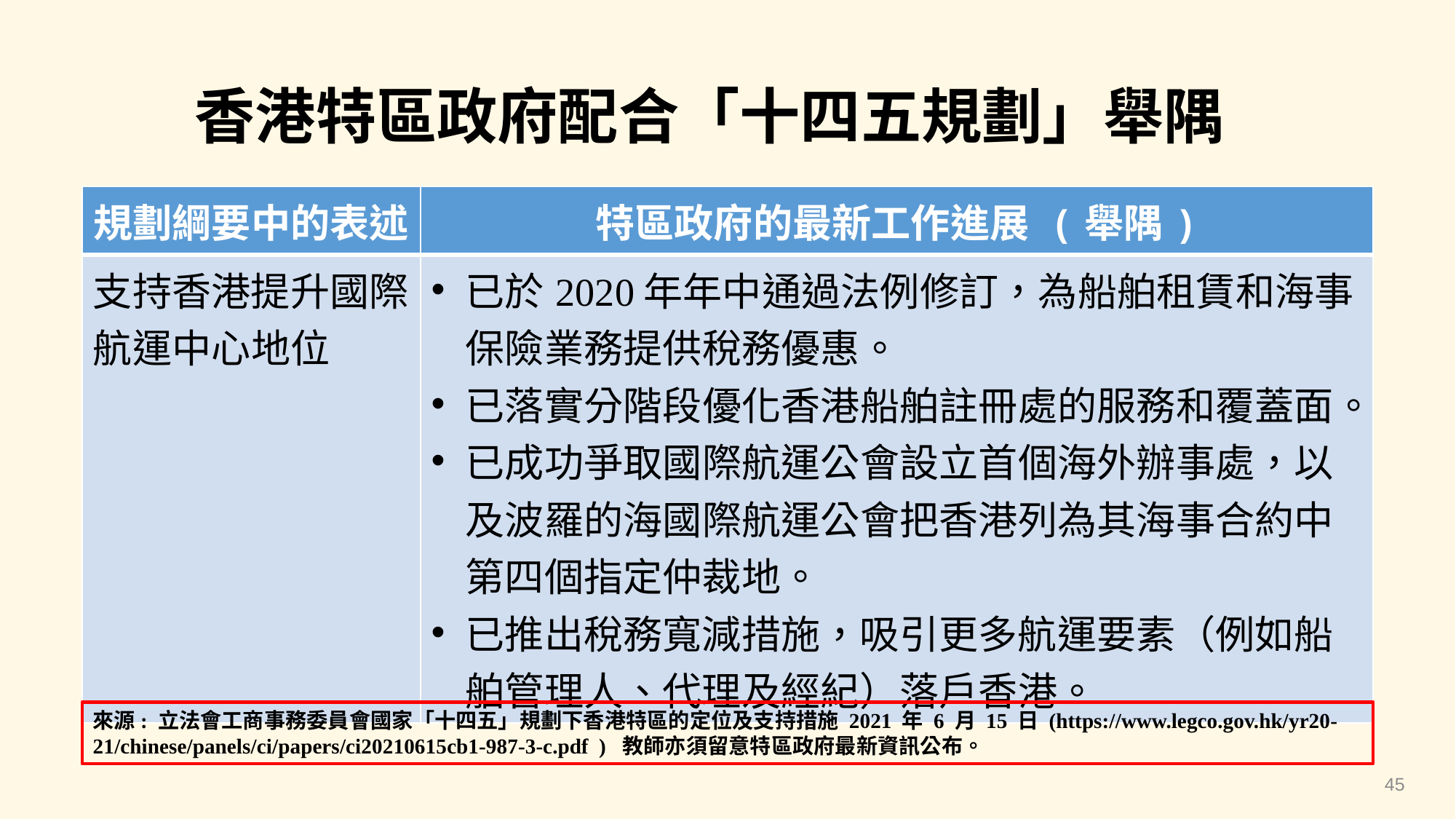

# 香港特區政府配合「十四五規劃」舉隅
| 規劃綱要中的表述 | 特區政府的最新工作進展 (舉隅) |
| --- | --- |
| 支持香港提升國際航運中心地位 | 已於2020年年中通過法例修訂，為船舶租賃和海事保險業務提供稅務優惠。 已落實分階段優化香港船舶註冊處的服務和覆蓋面。 已成功爭取國際航運公會設立首個海外辦事處，以及波羅的海國際航運公會把香港列為其海事合約中第四個指定仲裁地。 已推出稅務寬減措施，吸引更多航運要素（例如船舶管理人、代理及經紀）落戶香港。 |
來源: 立法會工商事務委員會國家「十四五」規劃下香港特區的定位及支持措施 2021 年 6 月 15 日 (https://www.legco.gov.hk/yr20-21/chinese/panels/ci/papers/ci20210615cb1-987-3-c.pdf  )  教師亦須留意特區政府最新資訊公布。